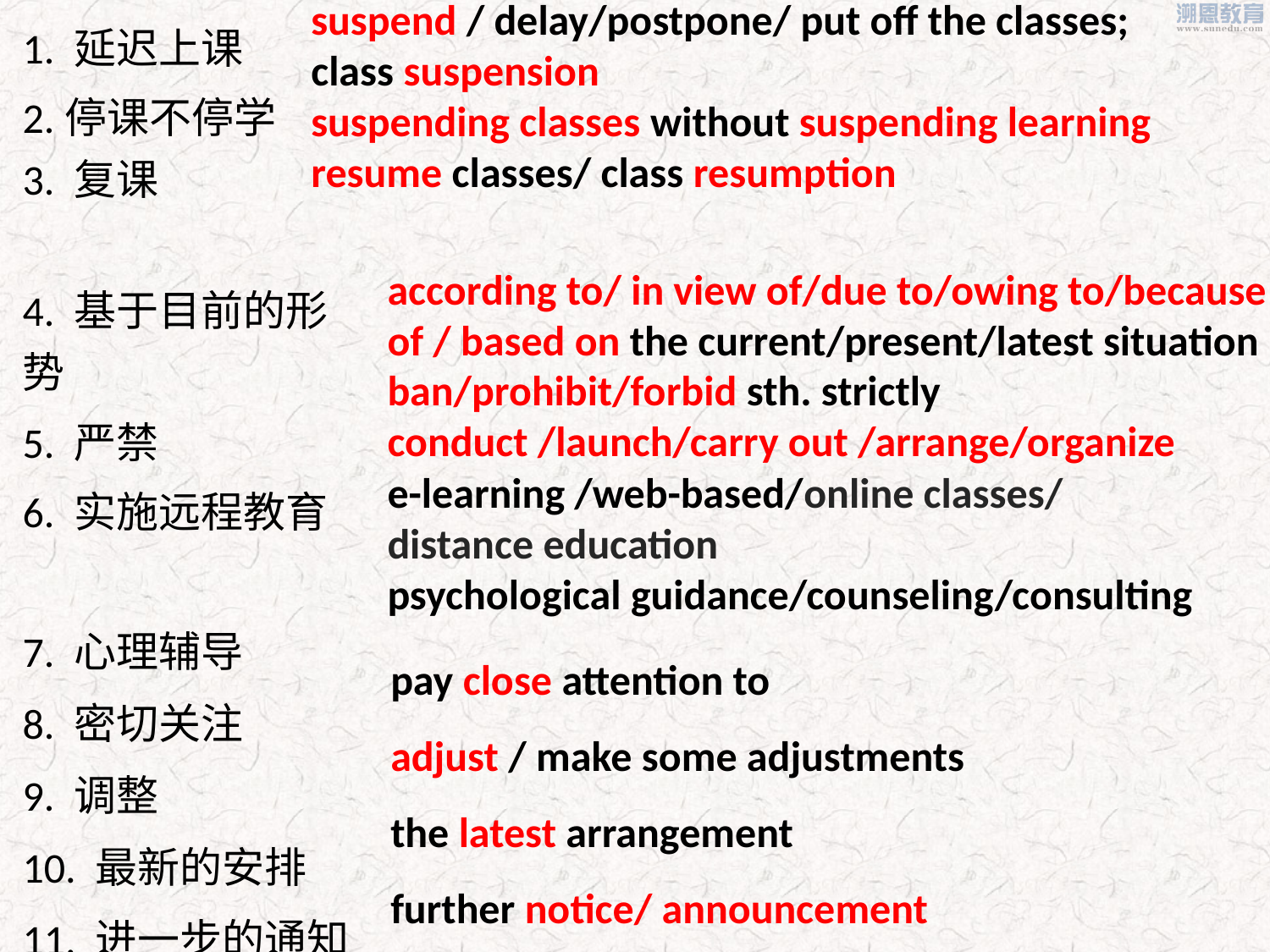

suspend / delay/postpone/ put off the classes;   class suspension
suspending classes without suspending learning
resume classes/ class resumption
1. 延迟上课
2.停课不停学
3. 复课

4. 基于目前的形势
5. 严禁
6. 实施远程教育

7. 心理辅导
8. 密切关注
9. 调整
10. 最新的安排
11. 进一步的通知

according to/ in view of/due to/owing to/because of / based on the current/present/latest situation
ban/prohibit/forbid sth. strictly
conduct /launch/carry out /arrange/organize
e-learning /web-based/online classes/
distance education
psychological guidance/counseling/consulting

pay close attention to
adjust / make some adjustments
the latest arrangement
further notice/ announcement